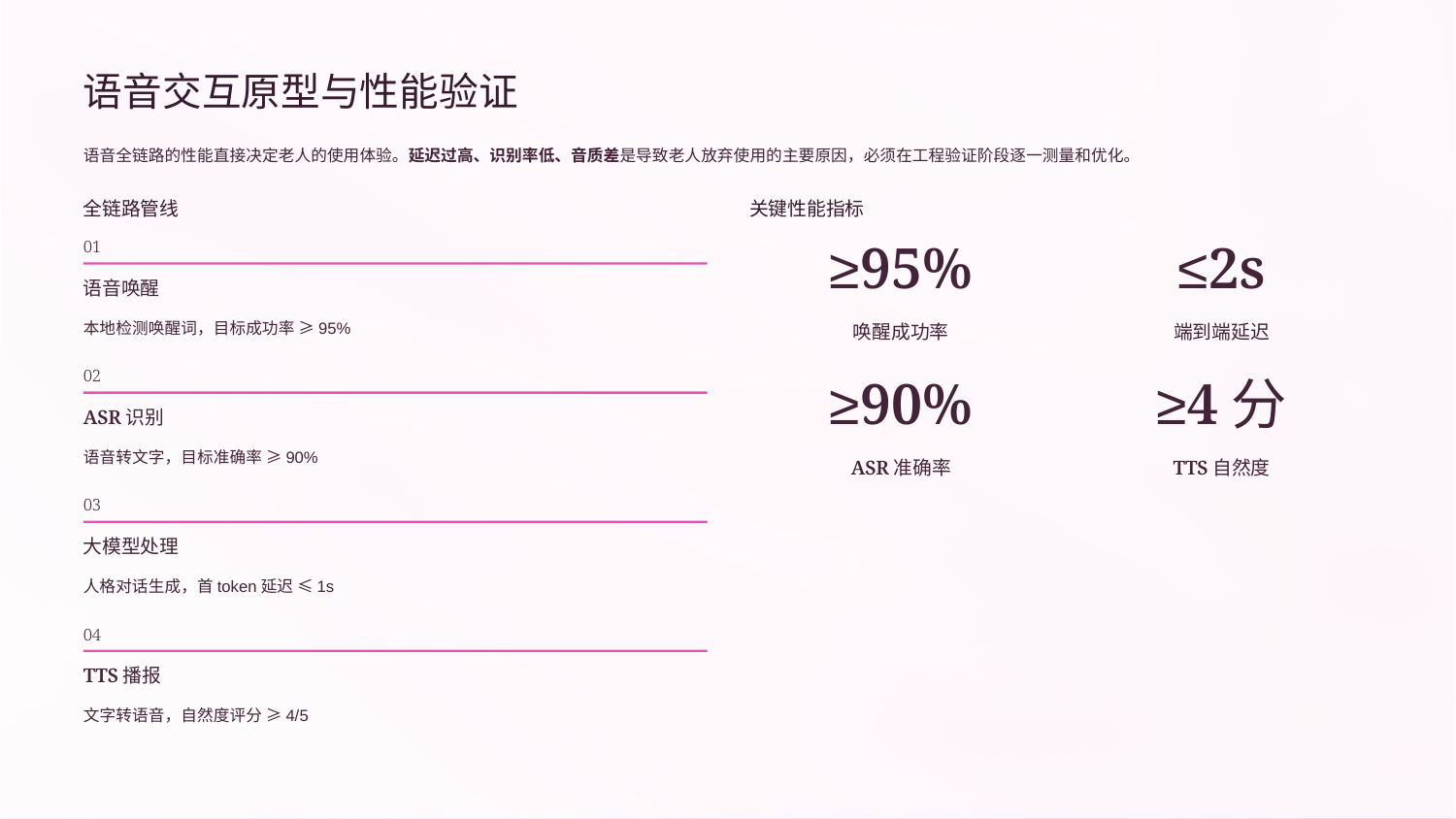

语音交互原型与性能验证
语音全链路的性能直接决定老人的使用体验。延迟过高、识别率低、音质差是导致老人放弃使用的主要原因，必须在工程验证阶段逐一测量和优化。
全链路管线
关键性能指标
01
≥95%
≤2s

语音唤醒
本地检测唤醒词，目标成功率 ≥95%
唤醒成功率
端到端延迟
02
≥90%
≥4分

ASR识别
语音转文字，目标准确率 ≥90%
ASR准确率
TTS自然度
03

大模型处理
人格对话生成，首token延迟 ≤1s
04

TTS播报
文字转语音，自然度评分 ≥4/5